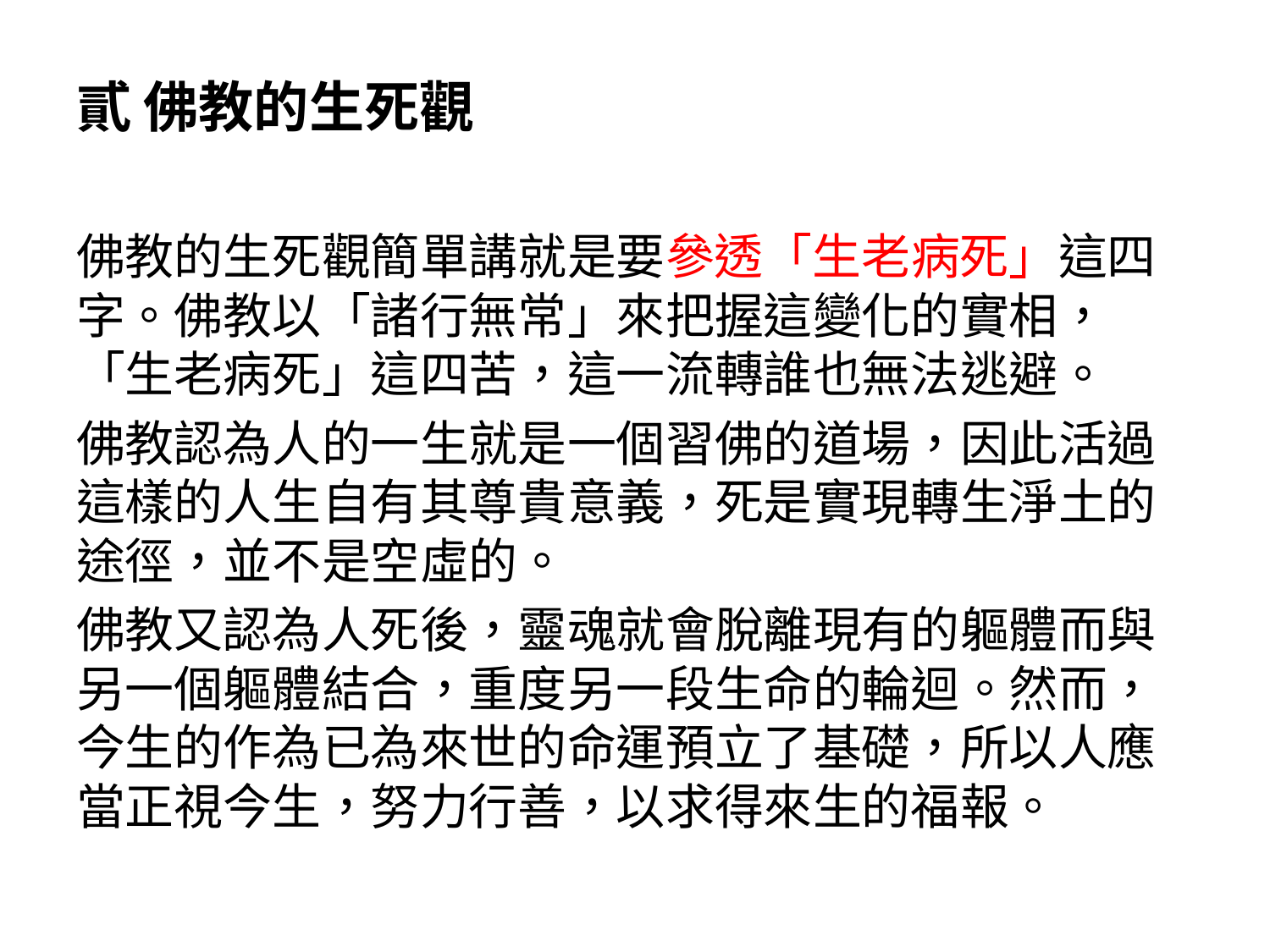

佛教的生死觀

佛教的生死觀簡單講就是要參透「生老病死」這四字。佛教以「諸行無常」來把握這變化的實相，「生老病死」這四苦，這一流轉誰也無法逃避。
佛教認為人的一生就是一個習佛的道場，因此活過這樣的人生自有其尊貴意義，死是實現轉生淨土的途徑，並不是空虛的。
佛教又認為人死後，靈魂就會脫離現有的軀體而與另一個軀體結合，重度另一段生命的輪迴。然而，今生的作為已為來世的命運預立了基礎，所以人應當正視今生，努力行善，以求得來生的福報。